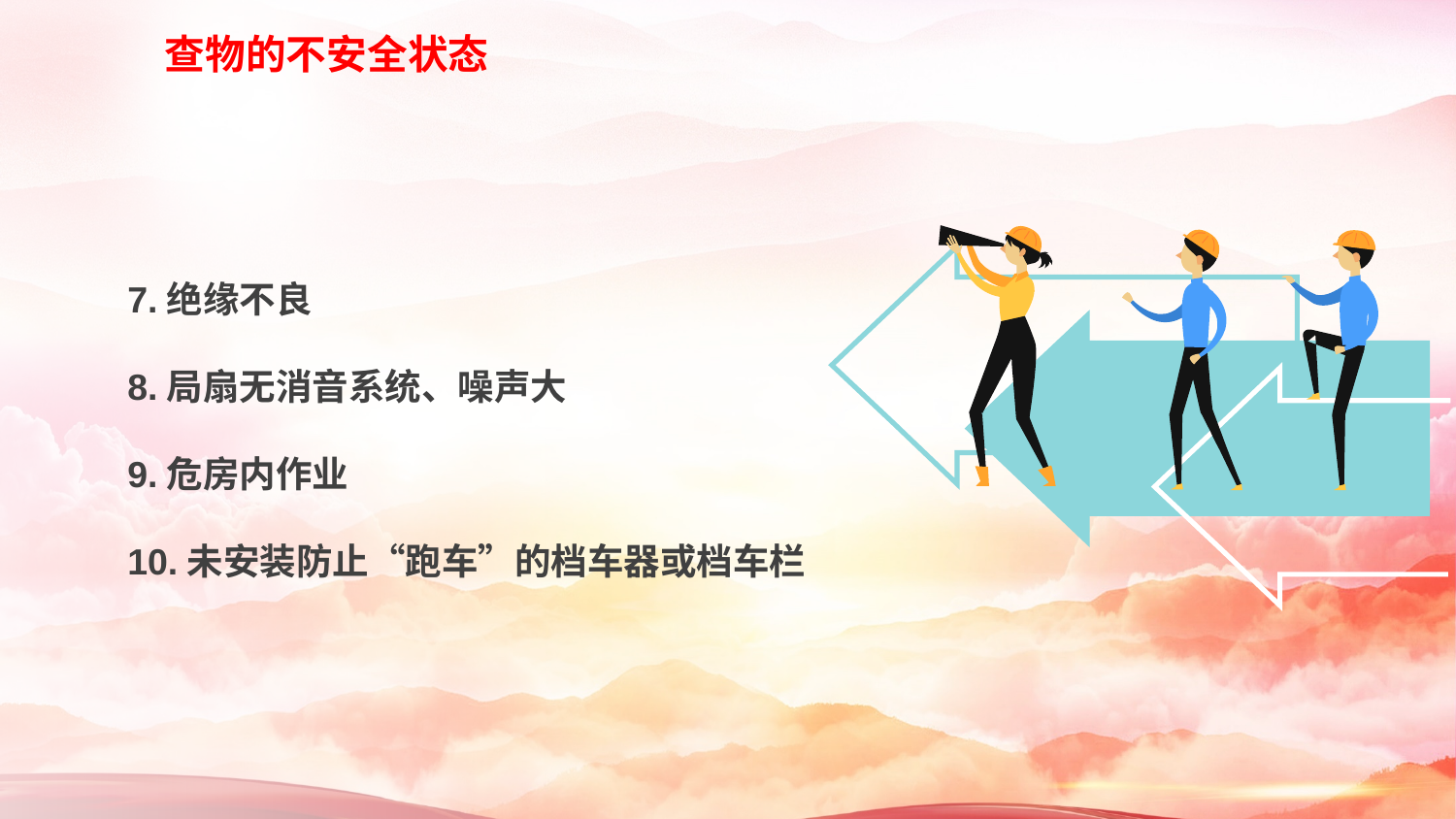

查物的不安全状态

7.绝缘不良
8.局扇无消音系统、噪声大
9.危房内作业
10.未安装防止“跑车”的档车器或档车栏